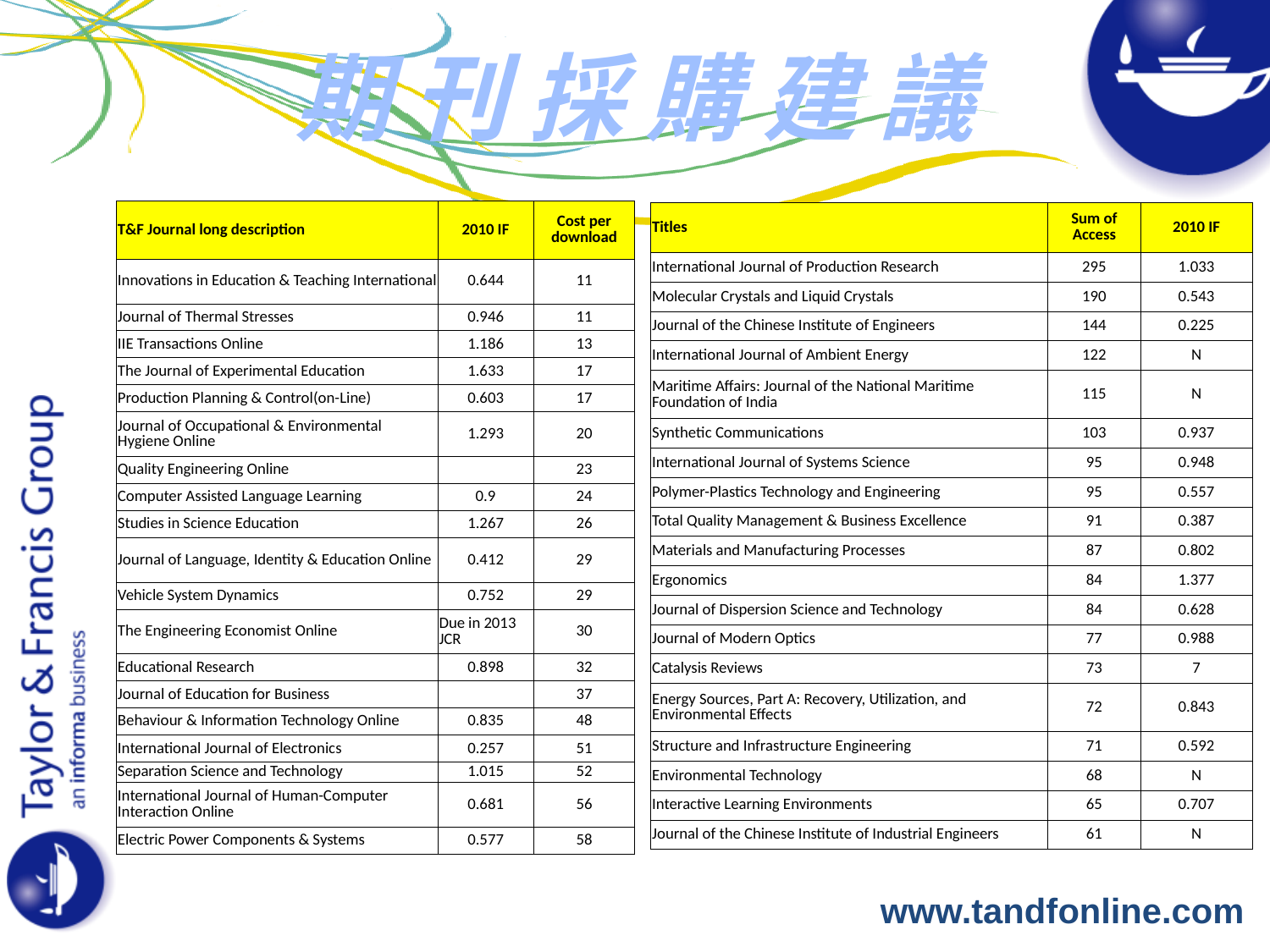

期 刊 採 購 建 議
| T&F Journal long description | 2010 IF | Cost per download |
| --- | --- | --- |
| Innovations in Education & Teaching International | 0.644 | 11 |
| Journal of Thermal Stresses | 0.946 | 11 |
| IIE Transactions Online | 1.186 | 13 |
| The Journal of Experimental Education | 1.633 | 17 |
| Production Planning & Control(on-Line) | 0.603 | 17 |
| Journal of Occupational & Environmental Hygiene Online | 1.293 | 20 |
| Quality Engineering Online |  | 23 |
| Computer Assisted Language Learning | 0.9 | 24 |
| Studies in Science Education | 1.267 | 26 |
| Journal of Language, Identity & Education Online | 0.412 | 29 |
| Vehicle System Dynamics | 0.752 | 29 |
| The Engineering Economist Online | Due in 2013 JCR | 30 |
| Educational Research | 0.898 | 32 |
| Journal of Education for Business |  | 37 |
| Behaviour & Information Technology Online | 0.835 | 48 |
| International Journal of Electronics | 0.257 | 51 |
| Separation Science and Technology | 1.015 | 52 |
| International Journal of Human-Computer Interaction Online | 0.681 | 56 |
| Electric Power Components & Systems | 0.577 | 58 |
| Titles | Sum of Access | 2010 IF |
| --- | --- | --- |
| International Journal of Production Research | 295 | 1.033 |
| Molecular Crystals and Liquid Crystals | 190 | 0.543 |
| Journal of the Chinese Institute of Engineers | 144 | 0.225 |
| International Journal of Ambient Energy | 122 | N |
| Maritime Affairs: Journal of the National Maritime Foundation of India | 115 | N |
| Synthetic Communications | 103 | 0.937 |
| International Journal of Systems Science | 95 | 0.948 |
| Polymer-Plastics Technology and Engineering | 95 | 0.557 |
| Total Quality Management & Business Excellence | 91 | 0.387 |
| Materials and Manufacturing Processes | 87 | 0.802 |
| Ergonomics | 84 | 1.377 |
| Journal of Dispersion Science and Technology | 84 | 0.628 |
| Journal of Modern Optics | 77 | 0.988 |
| Catalysis Reviews | 73 | 7 |
| Energy Sources, Part A: Recovery, Utilization, and Environmental Effects | 72 | 0.843 |
| Structure and Infrastructure Engineering | 71 | 0.592 |
| Environmental Technology | 68 | N |
| Interactive Learning Environments | 65 | 0.707 |
| Journal of the Chinese Institute of Industrial Engineers | 61 | N |